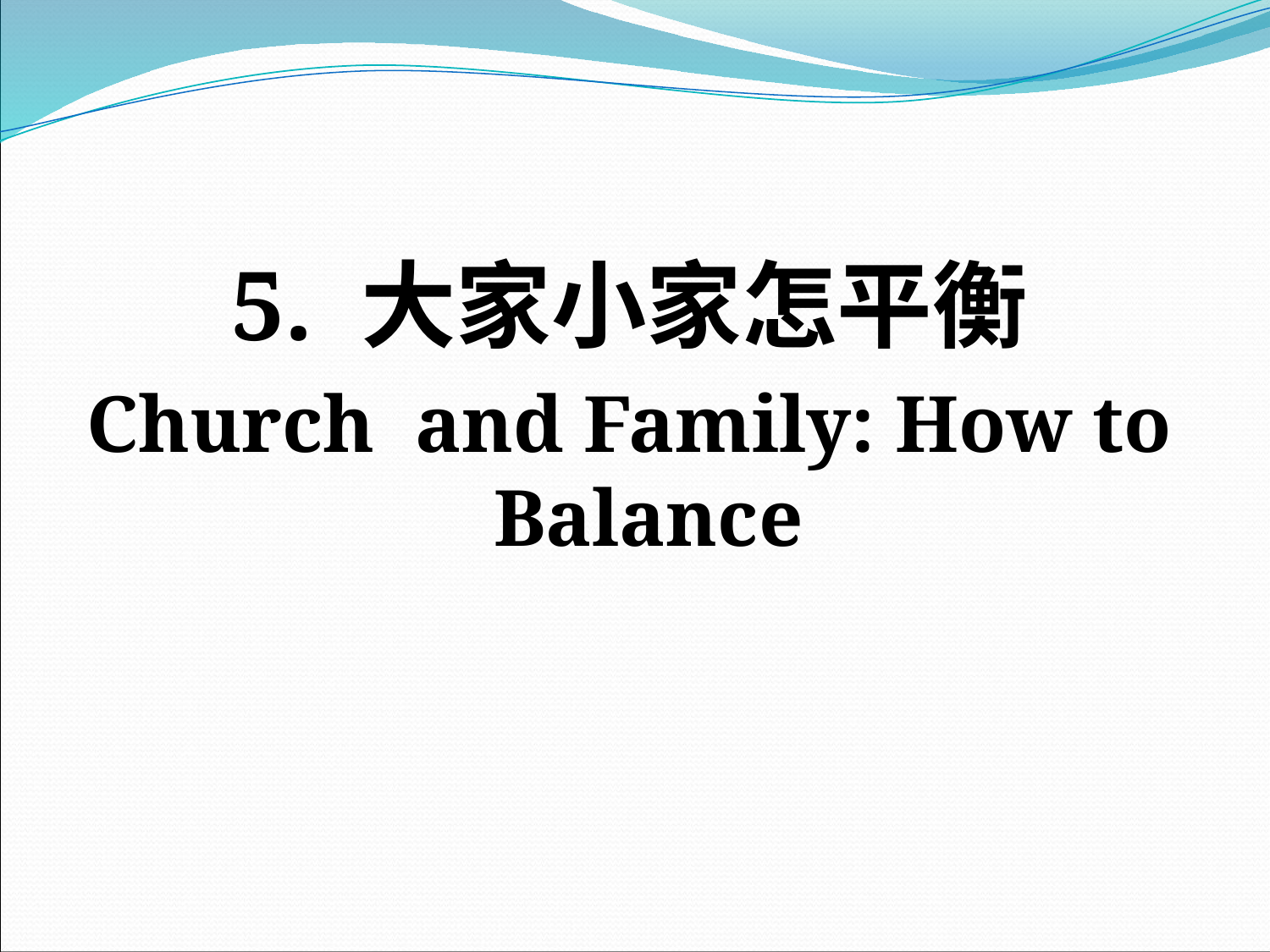

#

5. 大家小家怎平衡
Church  and Family: How to Balance